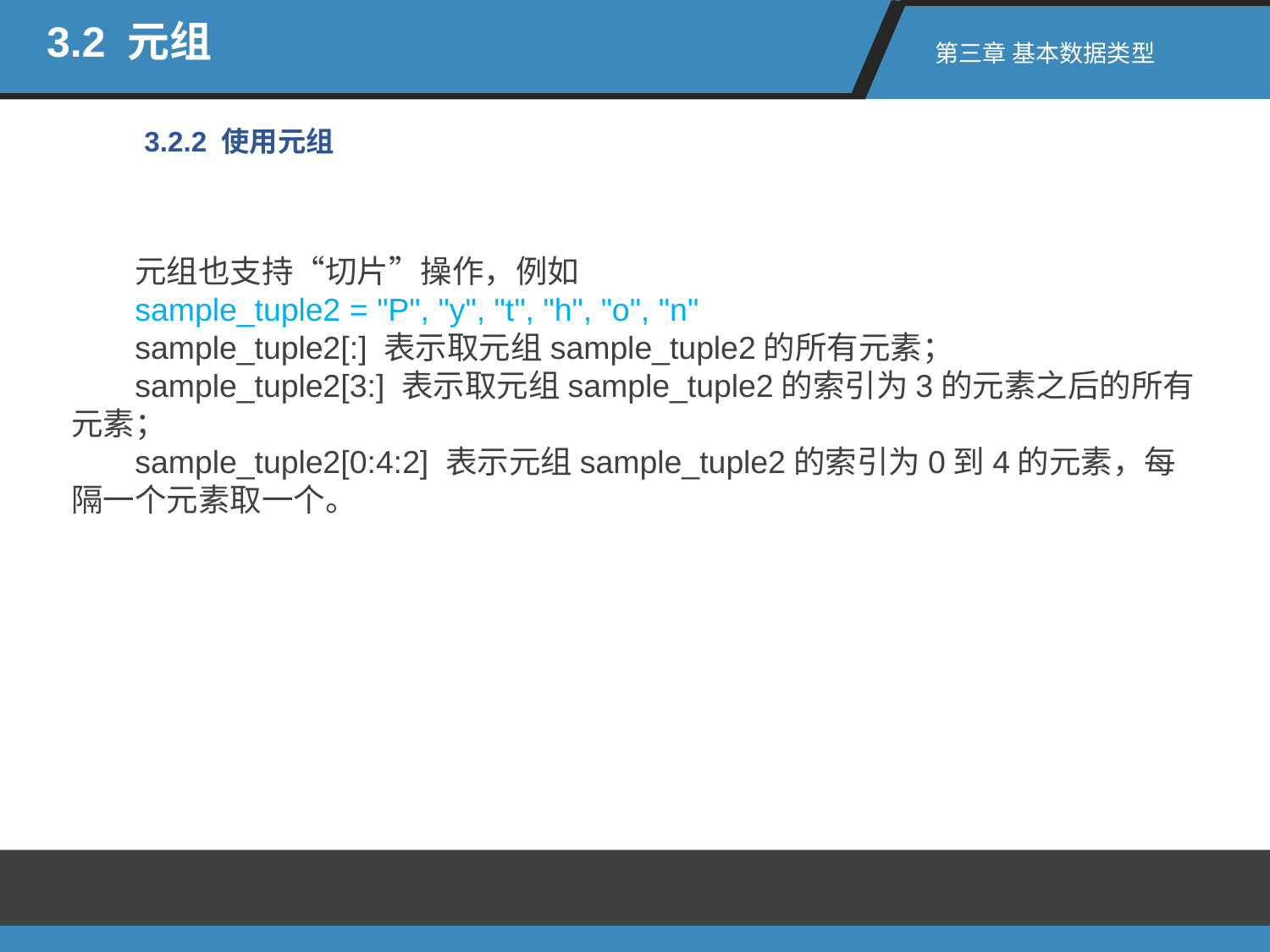

3.2 元组
第三章 基本数据类型
3.2.2 使用元组
元组也支持“切片”操作，例如
sample_tuple2 = "P", "y", "t", "h", "o", "n"
sample_tuple2[:] 表示取元组sample_tuple2的所有元素；
sample_tuple2[3:] 表示取元组sample_tuple2的索引为3的元素之后的所有元素；
sample_tuple2[0:4:2] 表示元组sample_tuple2的索引为0到4的元素，每隔一个元素取一个。